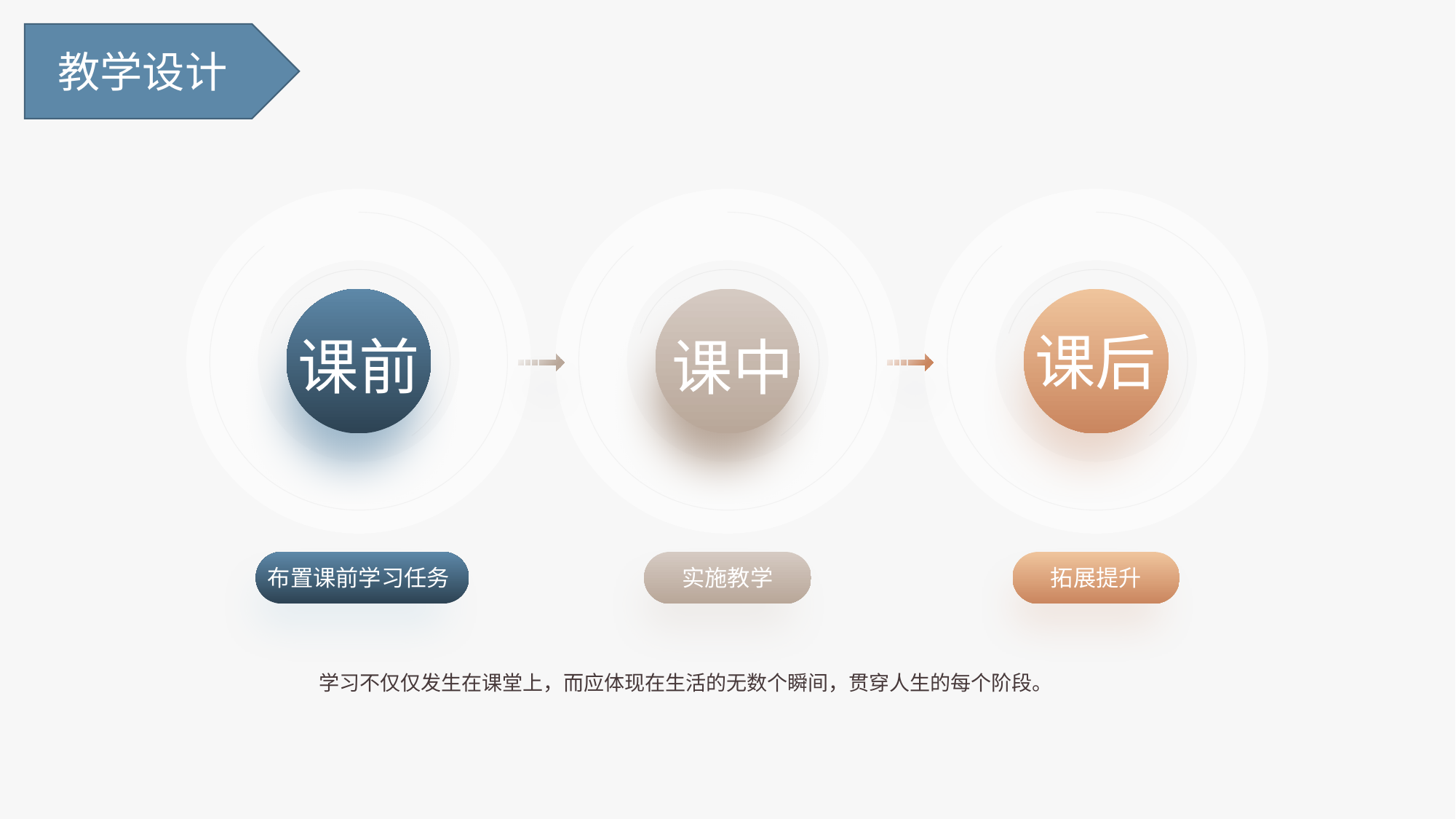

教学设计

课后
课前
课中

实施教学

布置课前学习任务
拓展提升
学习不仅仅发生在课堂上，而应体现在生活的无数个瞬间，贯穿人生的每个阶段。